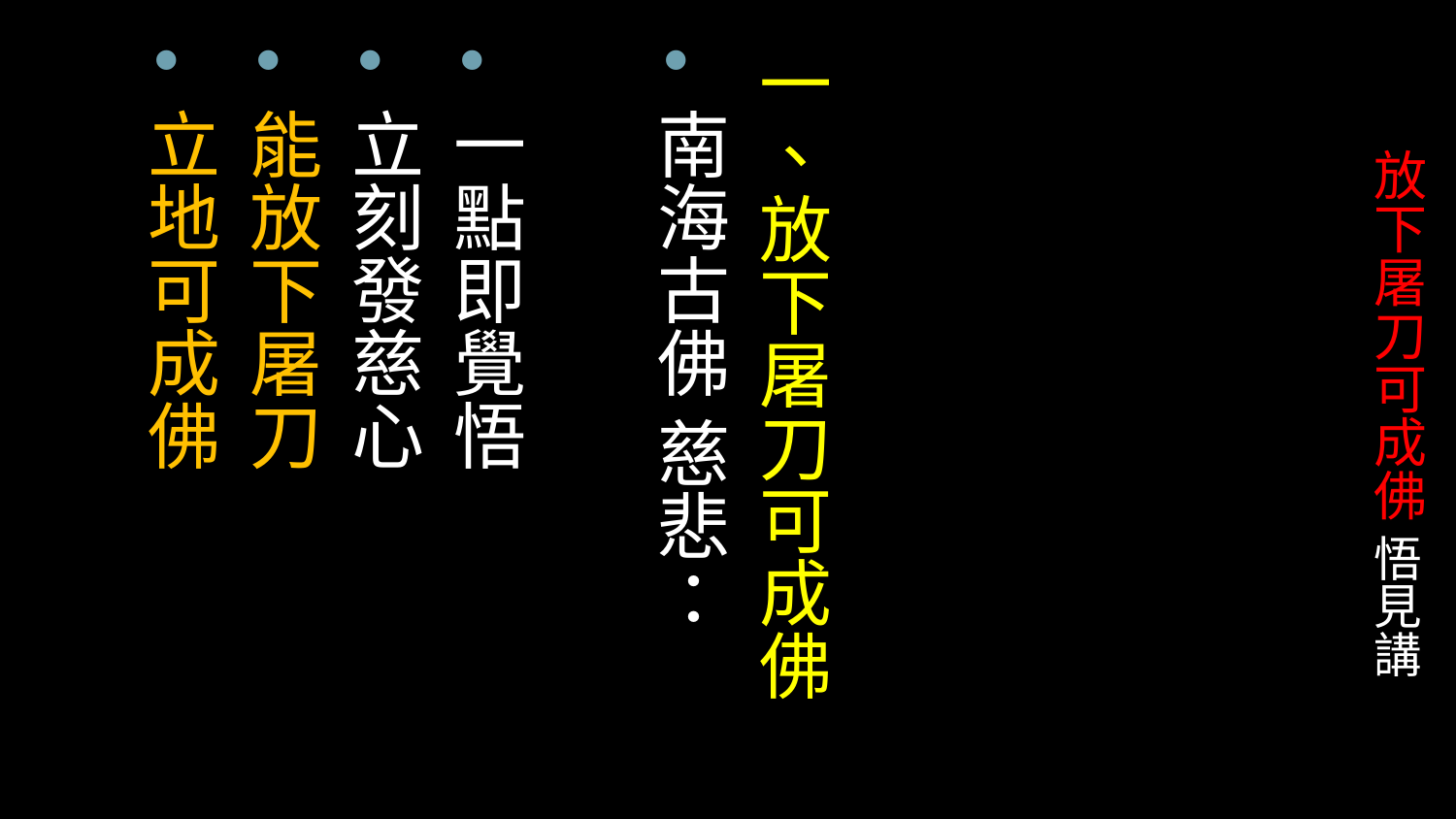

一、放下屠刀可成佛
南海古佛 慈悲：

一點即覺悟
立刻發慈心
能放下屠刀
立地可成佛

# 放下屠刀可成佛 悟見講